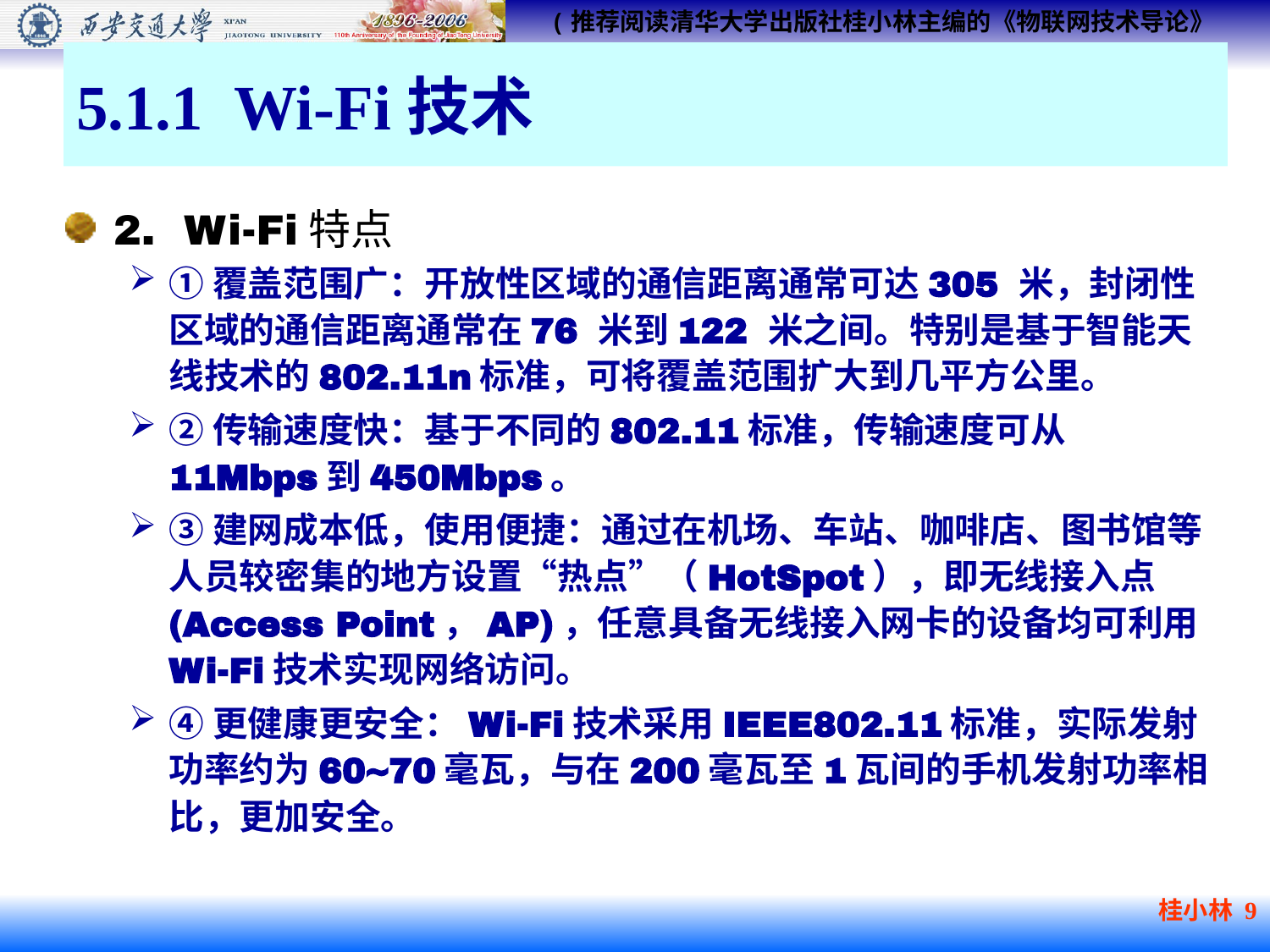

# 5.1.1  Wi-Fi技术
2.  Wi-Fi特点
①覆盖范围广：开放性区域的通信距离通常可达305 米，封闭性区域的通信距离通常在76 米到122 米之间。特别是基于智能天线技术的802.11n标准，可将覆盖范围扩大到几平方公里。
②传输速度快：基于不同的802.11标准，传输速度可从11Mbps到450Mbps。
③建网成本低，使用便捷：通过在机场、车站、咖啡店、图书馆等人员较密集的地方设置“热点”（HotSpot），即无线接入点 (Access Point，AP)，任意具备无线接入网卡的设备均可利用Wi-Fi技术实现网络访问。
④更健康更安全：Wi-Fi技术采用IEEE802.11标准，实际发射功率约为60~70毫瓦，与在200毫瓦至1瓦间的手机发射功率相比，更加安全。

桂小林 9